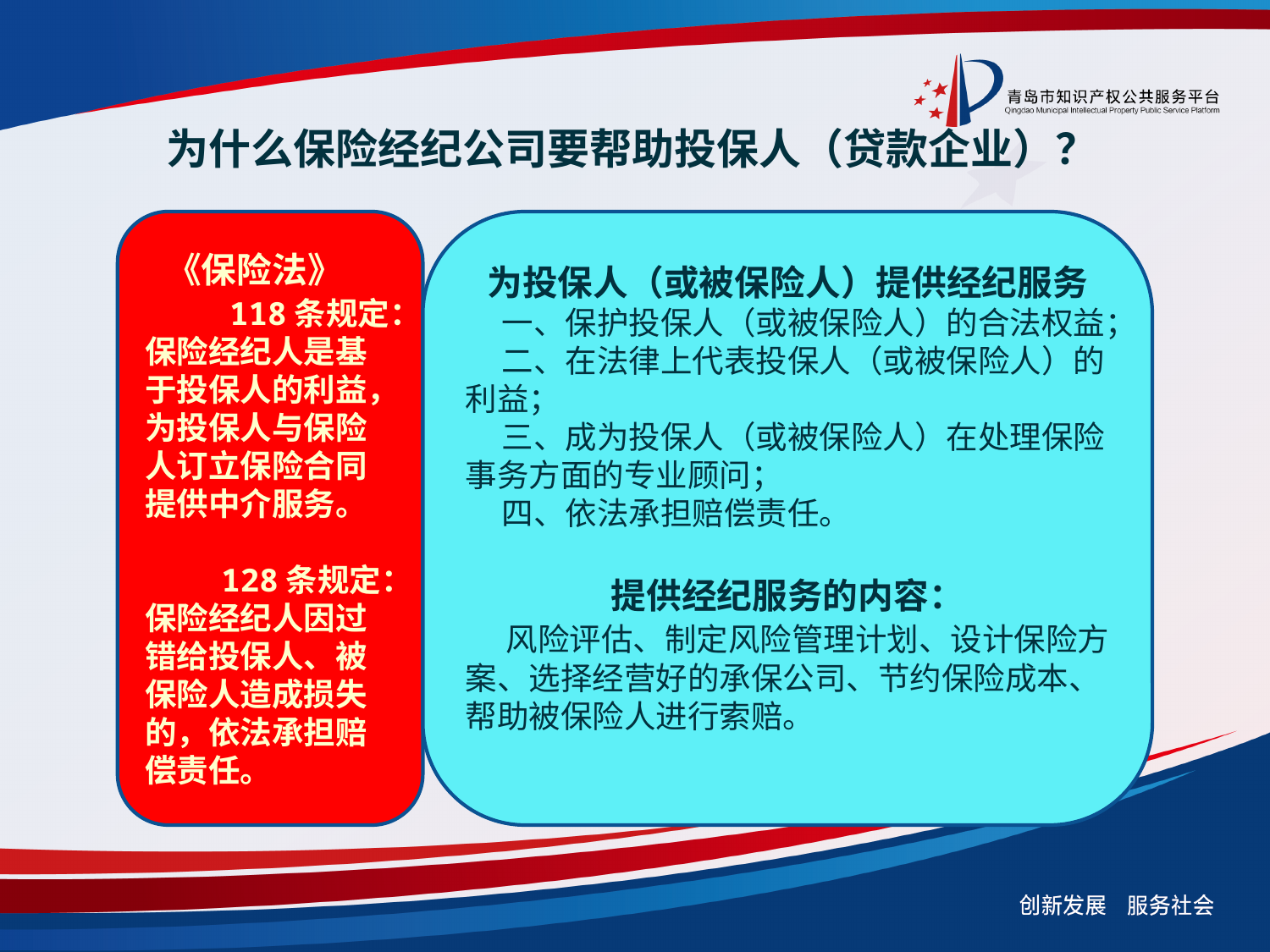

为什么保险经纪公司要帮助投保人（贷款企业）？
《保险法》
    118条规定：保险经纪人是基于投保人的利益，为投保人与保险人订立保险合同提供中介服务。

    128条规定：保险经纪人因过错给投保人、被保险人造成损失的，依法承担赔偿责任。
为投保人（或被保险人）提供经纪服务
    一、保护投保人（或被保险人）的合法权益；
    二、在法律上代表投保人（或被保险人）的利益；
    三、成为投保人（或被保险人）在处理保险事务方面的专业顾问；
    四、依法承担赔偿责任。

提供经纪服务的内容：
    风险评估、制定风险管理计划、设计保险方案、选择经营好的承保公司、节约保险成本、帮助被保险人进行索赔。